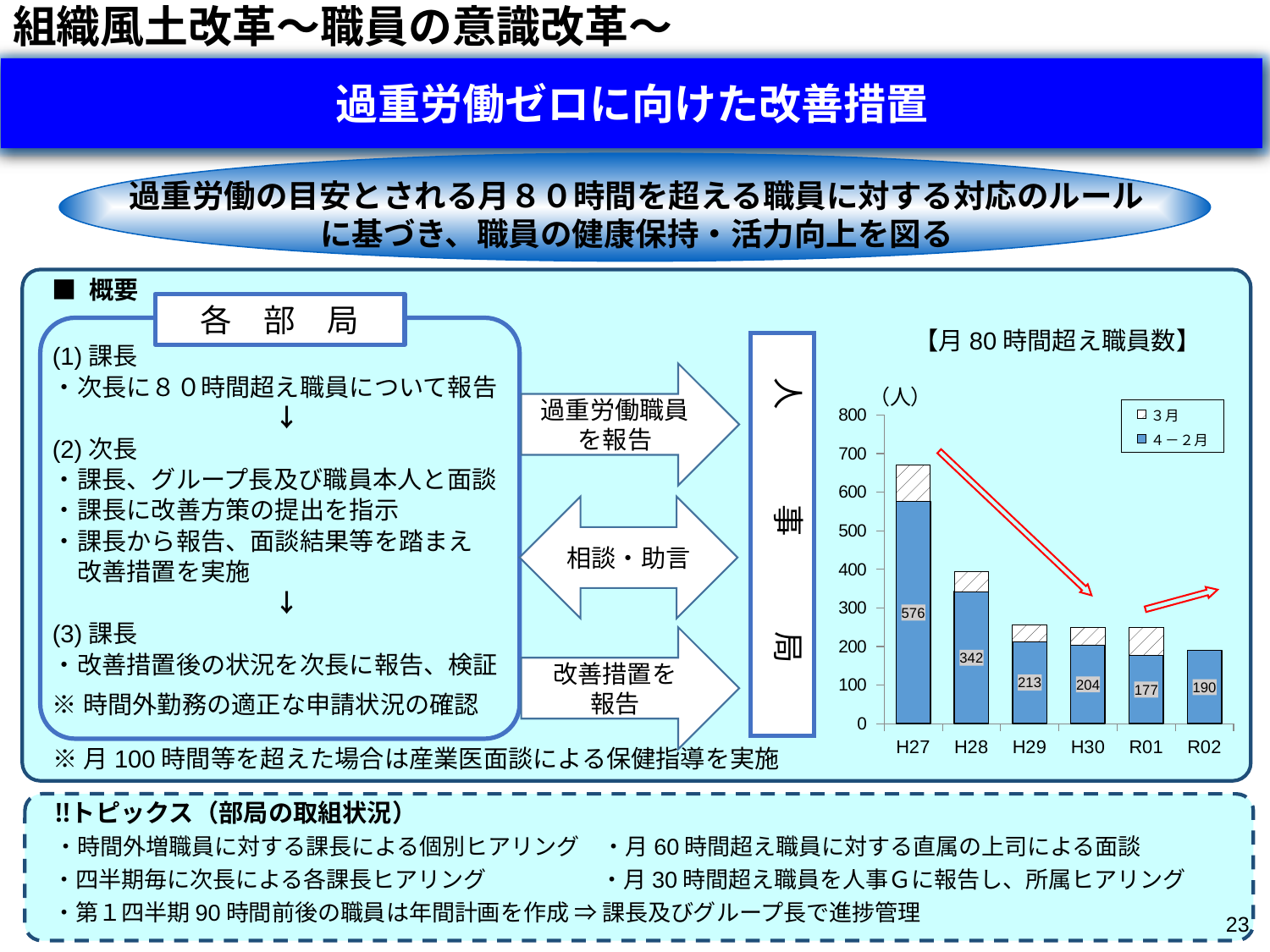

# 組織風土改革～職員の意識改革～
過重労働ゼロに向けた改善措置

過重労働の目安とされる月８０時間を超える職員に対する対応のルールに基づき、職員の健康保持・活力向上を図る
■ 概要

(1)課長
・次長に８０時間超え職員について報告
　　　　　　　　　↓
(2)次長
・課長、グループ長及び職員本人と面談
・課長に改善方策の提出を指示
・課長から報告、面談結果等を踏まえ
　改善措置を実施
　　　　　　　　　↓
(3)課長
・改善措置後の状況を次長に報告、検証

※時間外勤務の適正な申請状況の確認
各　部　局

【月80時間超え職員数】
　人　　　事　　　局
過重労働職員を報告

### Chart

| Category | ４－２月 | ３月 |
|---|---|---|
| H27 | 576.0 | 95.0 |
| H28 | 342.0 | 53.0 |
| H29 | 213.0 | 42.0 |
| H30 | 204.0 | 45.0 |
| R01 | 177.0 | 72.0 |
| R02 | 190.0 | None |
相談・助言

改善措置を
報告
※月100時間等を超えた場合は産業医面談による保健指導を実施
　‼トピックス（部局の取組状況）
　・時間外増職員に対する課長による個別ヒアリング　・月60時間超え職員に対する直属の上司による面談
　・四半期毎に次長による各課長ヒアリング　　　　　・月30時間超え職員を人事Ｇに報告し、所属ヒアリング
　・第１四半期90時間前後の職員は年間計画を作成 ⇒ 課長及びグループ長で進捗管理

23